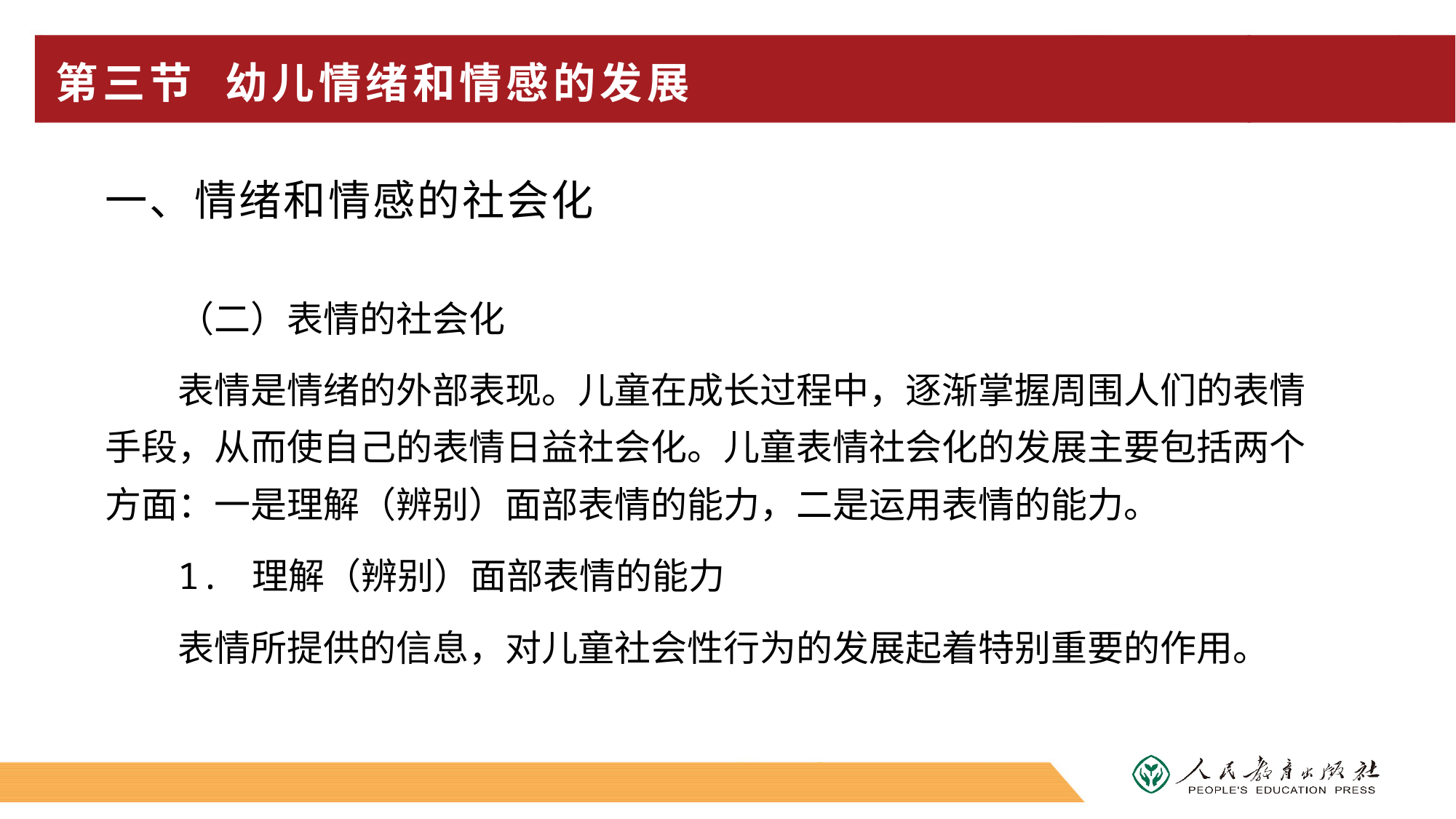

# 第三节  幼儿情绪和情感的发展
一、情绪和情感的社会化
（二）表情的社会化
表情是情绪的外部表现。儿童在成长过程中，逐渐掌握周围人们的表情手段，从而使自己的表情日益社会化。儿童表情社会化的发展主要包括两个方面：一是理解（辨别）面部表情的能力，二是运用表情的能力。
1. 理解（辨别）面部表情的能力
表情所提供的信息，对儿童社会性行为的发展起着特别重要的作用。